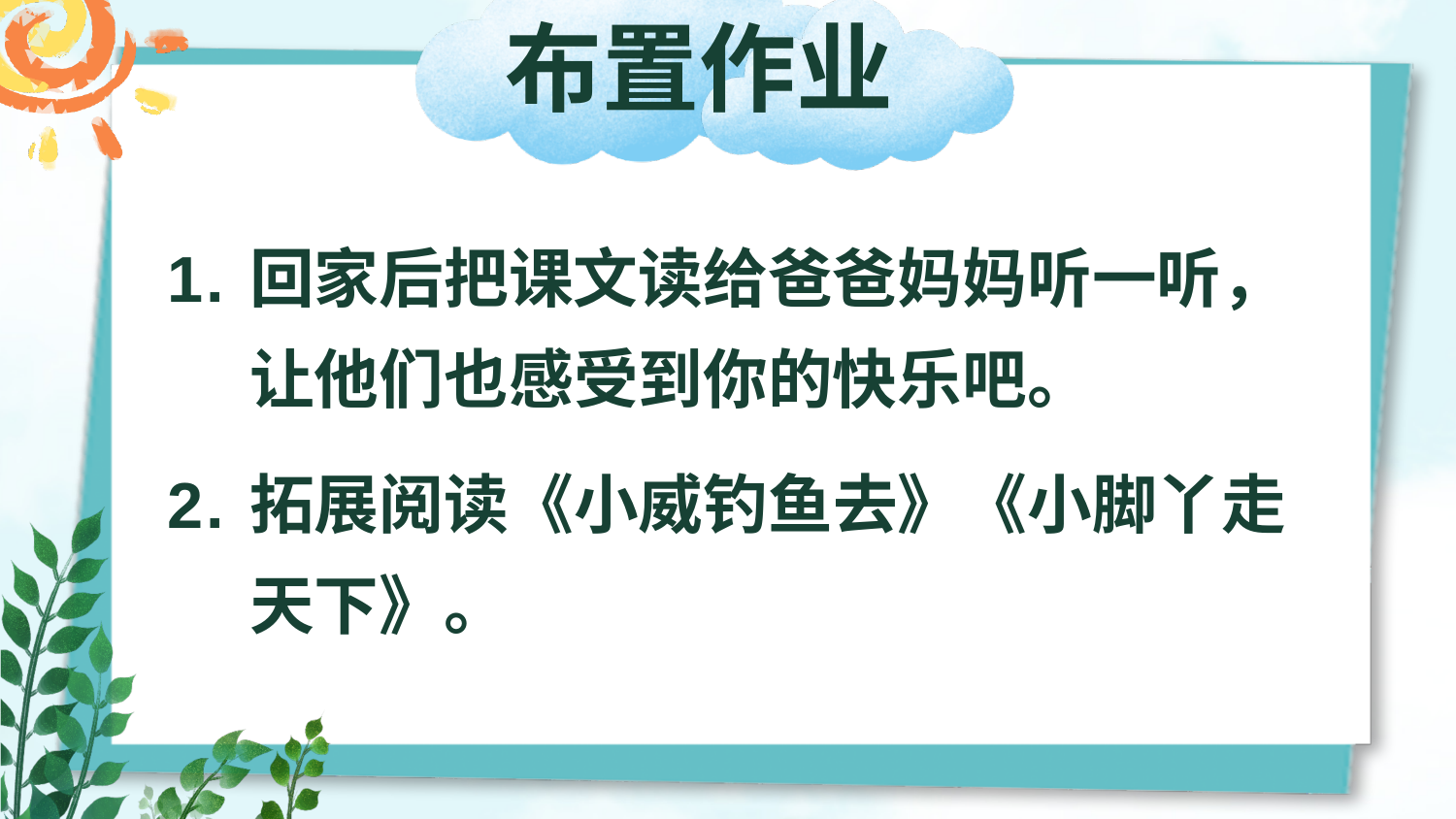

布置作业
回家后把课文读给爸爸妈妈听一听，让他们也感受到你的快乐吧。
拓展阅读《小威钓鱼去》《小脚丫走天下》。